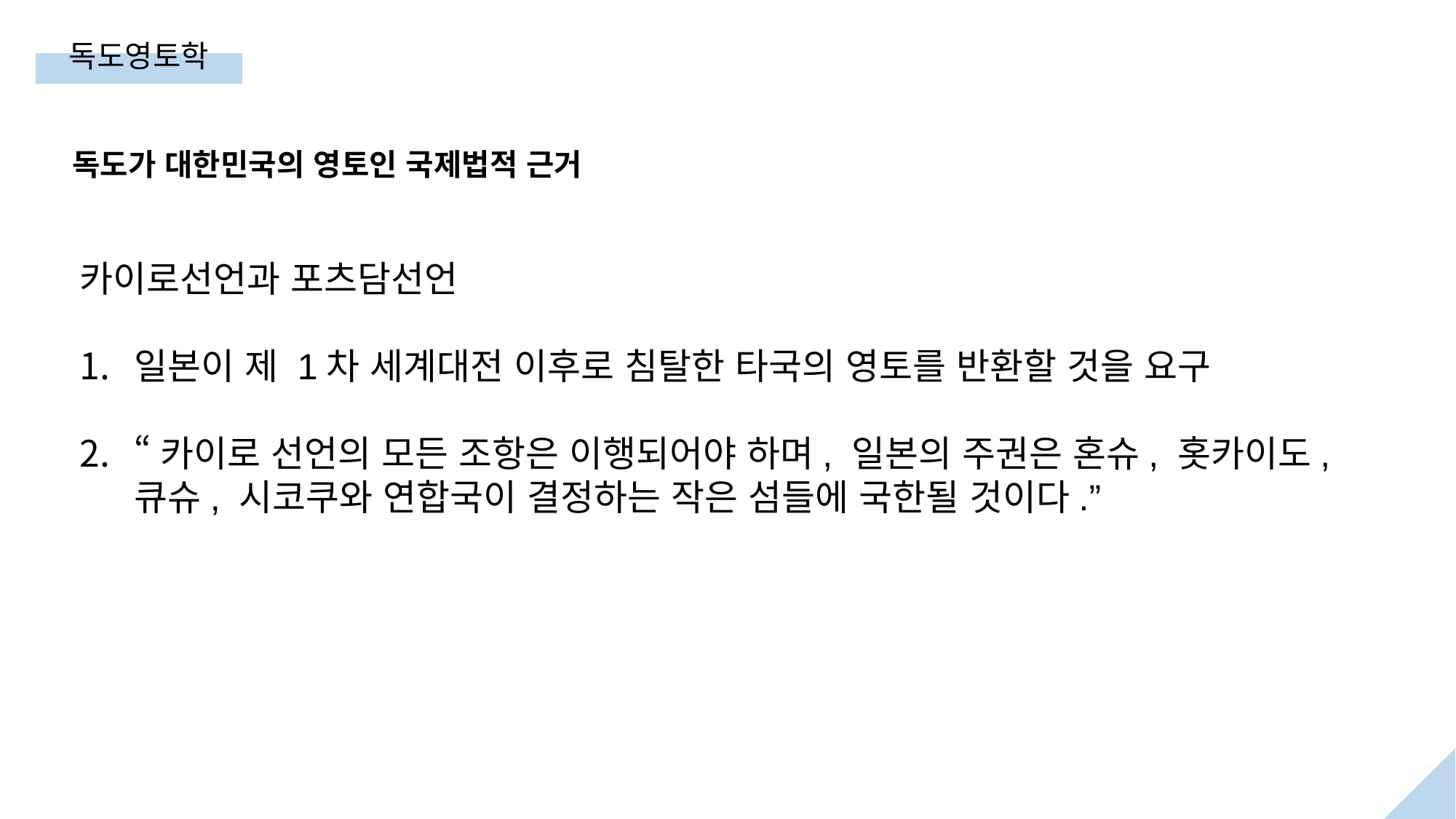

독도영토학

독도가 대한민국의 영토인 국제법적 근거
카이로선언과 포츠담선언

일본이 제 1차 세계대전 이후로 침탈한 타국의 영토를 반환할 것을 요구

“카이로 선언의 모든 조항은 이행되어야 하며, 일본의 주권은 혼슈, 홋카이도, 큐슈, 시코쿠와 연합국이 결정하는 작은 섬들에 국한될 것이다.”